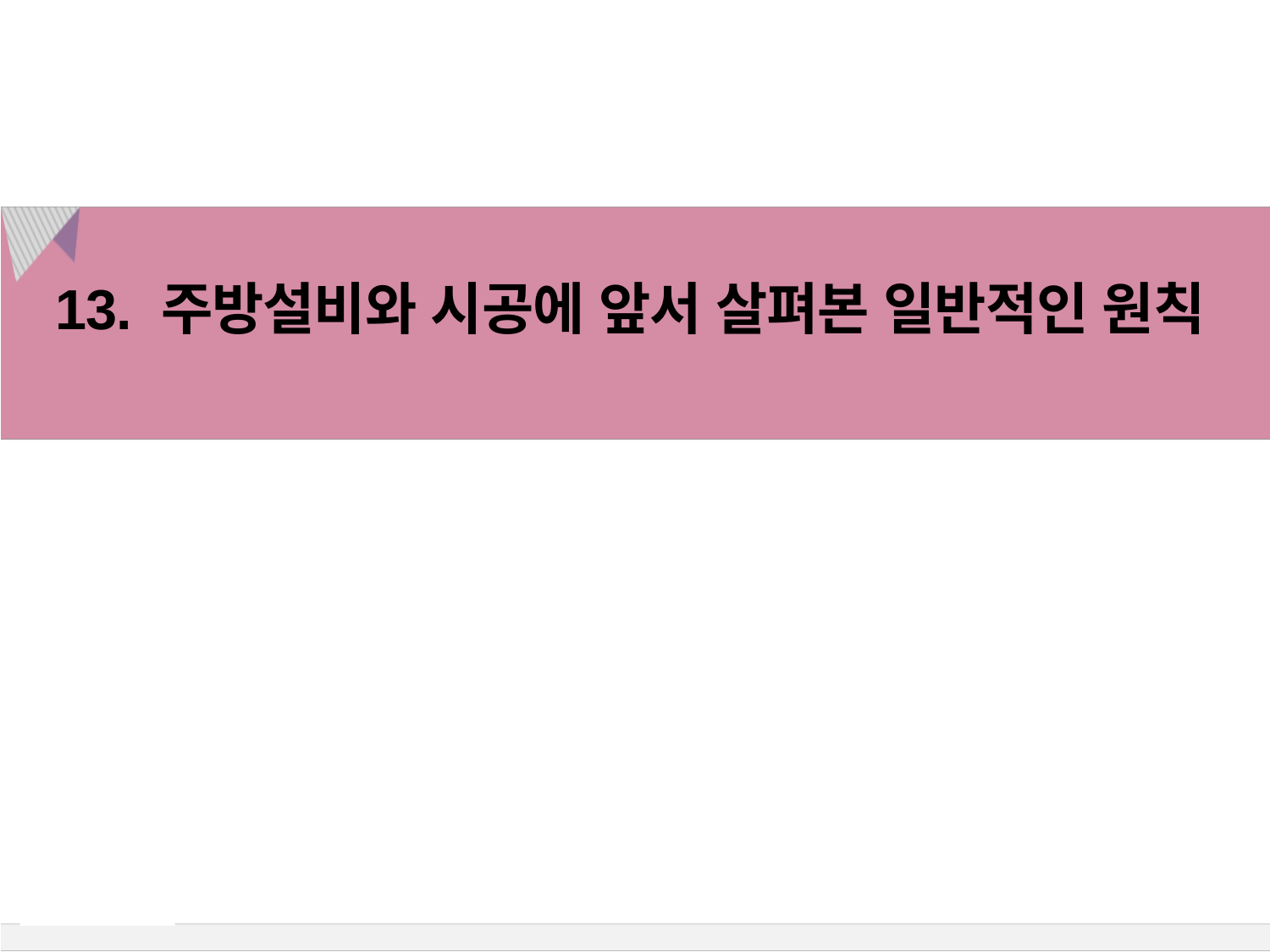

13. 주방설비와 시공에 앞서 살펴본 일반적인 원칙